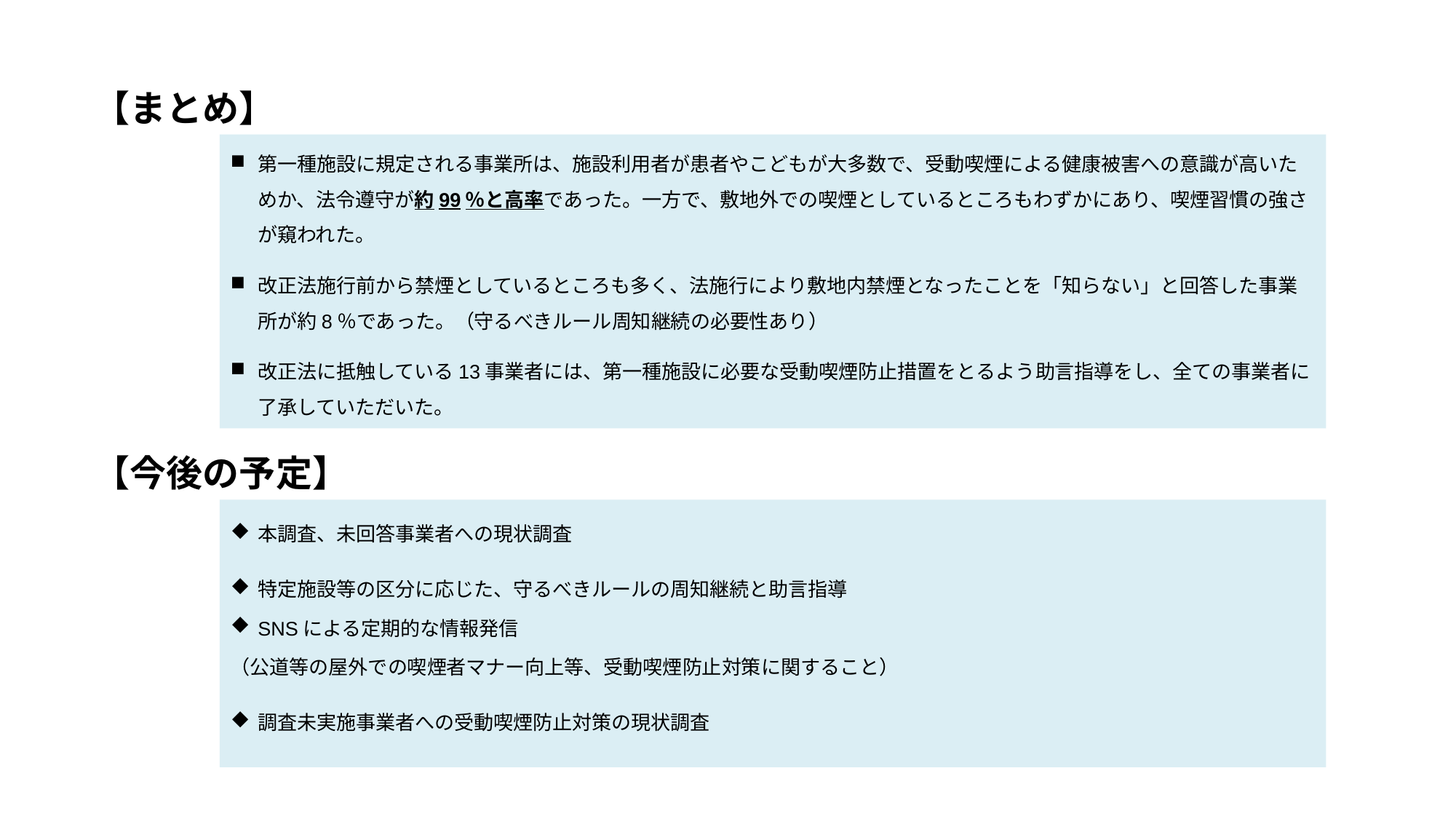

【まとめ】
第一種施設に規定される事業所は、施設利用者が患者やこどもが大多数で、受動喫煙による健康被害への意識が高いためか、法令遵守が約99％と高率であった。一方で、敷地外での喫煙としているところもわずかにあり、喫煙習慣の強さが窺われた。
改正法施行前から禁煙としているところも多く、法施行により敷地内禁煙となったことを「知らない」と回答した事業所が約8％であった。（守るべきルール周知継続の必要性あり）
改正法に抵触している13事業者には、第一種施設に必要な受動喫煙防止措置をとるよう助言指導をし、全ての事業者に了承していただいた。
【今後の予定】
本調査、未回答事業者への現状調査
特定施設等の区分に応じた、守るべきルールの周知継続と助言指導
SNSによる定期的な情報発信
（公道等の屋外での喫煙者マナー向上等、受動喫煙防止対策に関すること）
調査未実施事業者への受動喫煙防止対策の現状調査